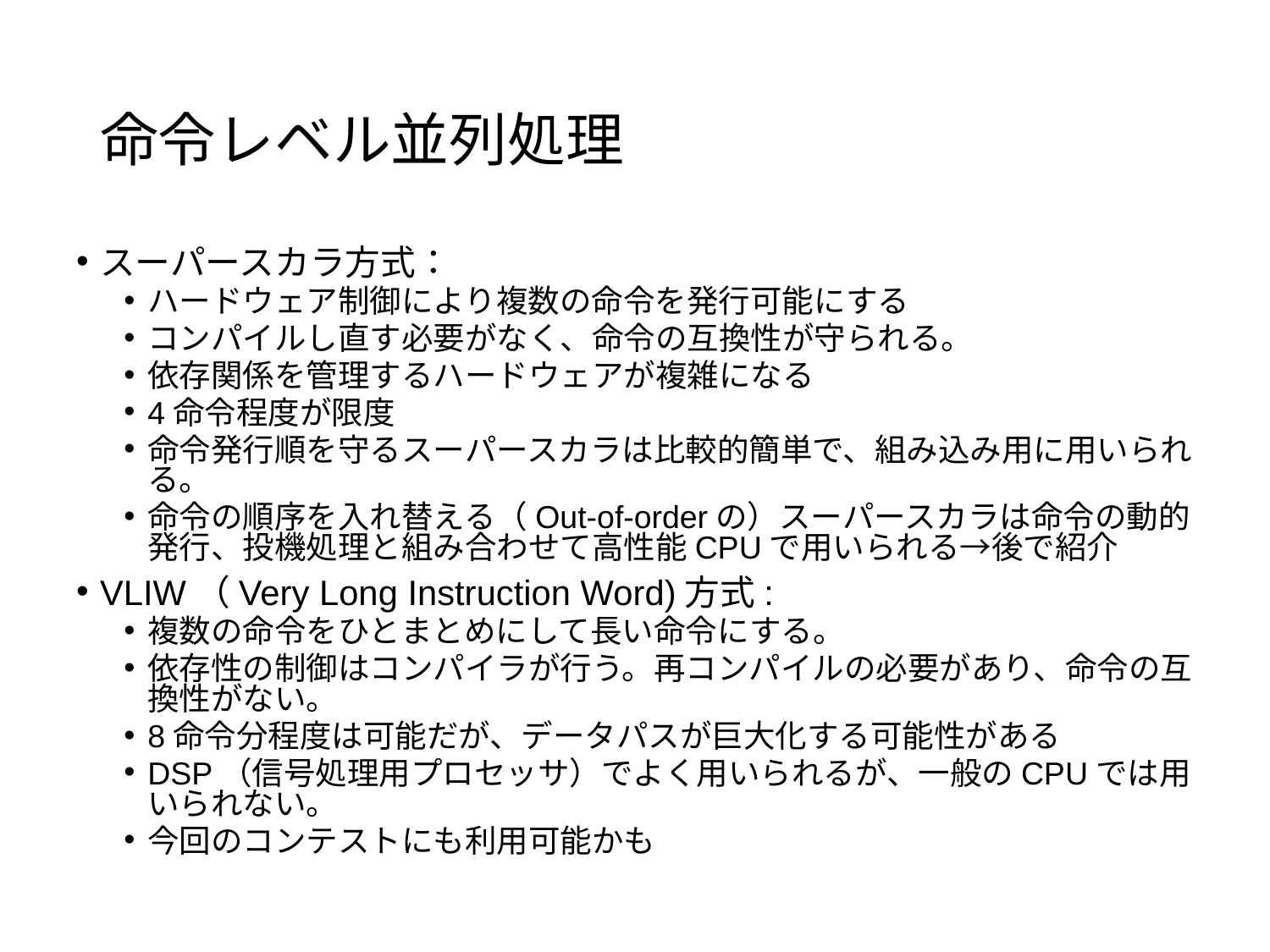

# 命令レベル並列処理

スーパースカラ方式：
ハードウェア制御により複数の命令を発行可能にする
コンパイルし直す必要がなく、命令の互換性が守られる。
依存関係を管理するハードウェアが複雑になる
4命令程度が限度
命令発行順を守るスーパースカラは比較的簡単で、組み込み用に用いられる。
命令の順序を入れ替える（Out-of-orderの）スーパースカラは命令の動的発行、投機処理と組み合わせて高性能CPUで用いられる→後で紹介
VLIW（Very Long Instruction Word)方式:
複数の命令をひとまとめにして長い命令にする。
依存性の制御はコンパイラが行う。再コンパイルの必要があり、命令の互換性がない。
8命令分程度は可能だが、データパスが巨大化する可能性がある
DSP（信号処理用プロセッサ）でよく用いられるが、一般のCPUでは用いられない。
今回のコンテストにも利用可能かも